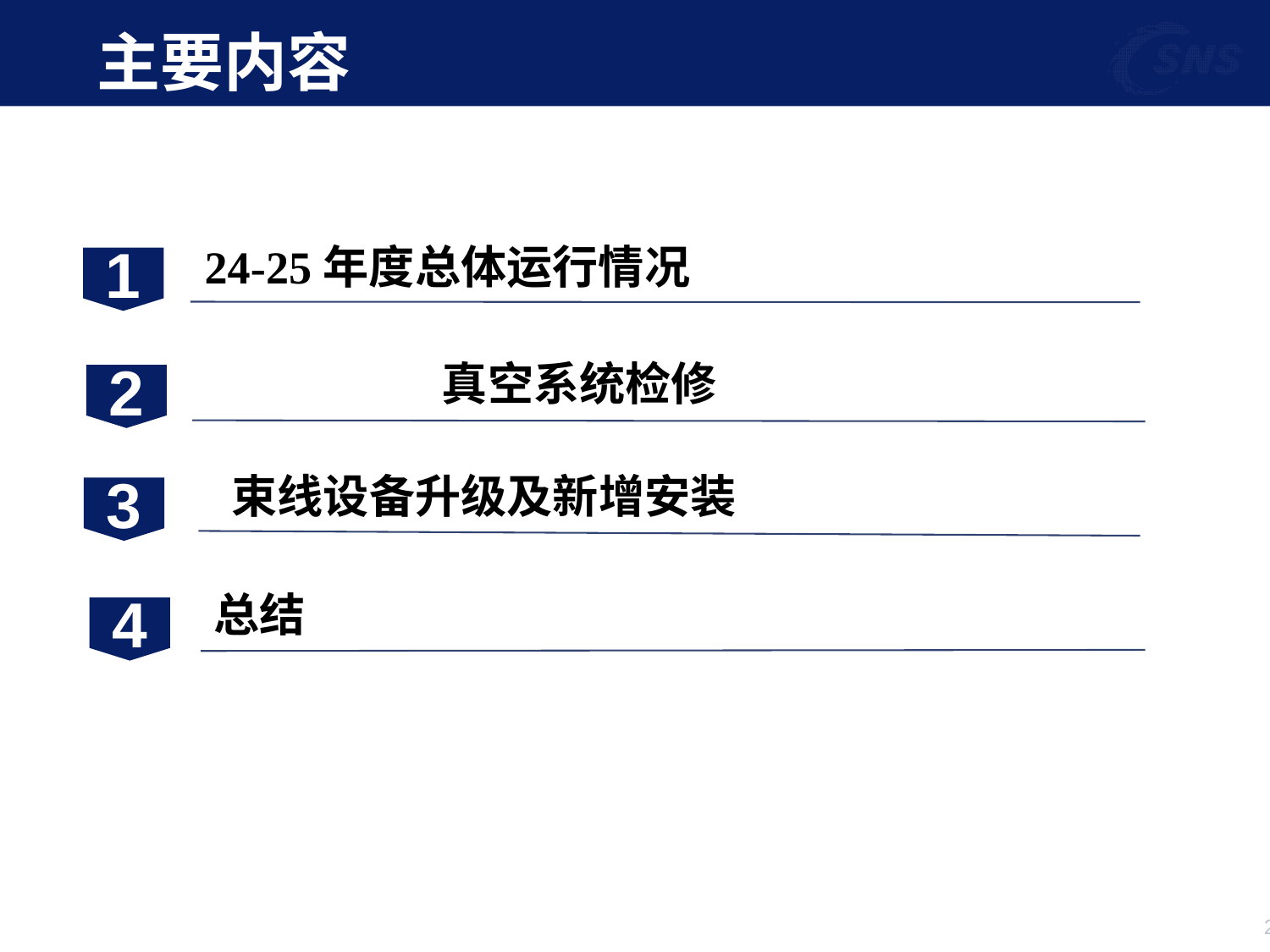

# 主要内容
24-25年度总体运行情况
1
真空系统检修
2
束线设备升级及新增安装
3
总结
4